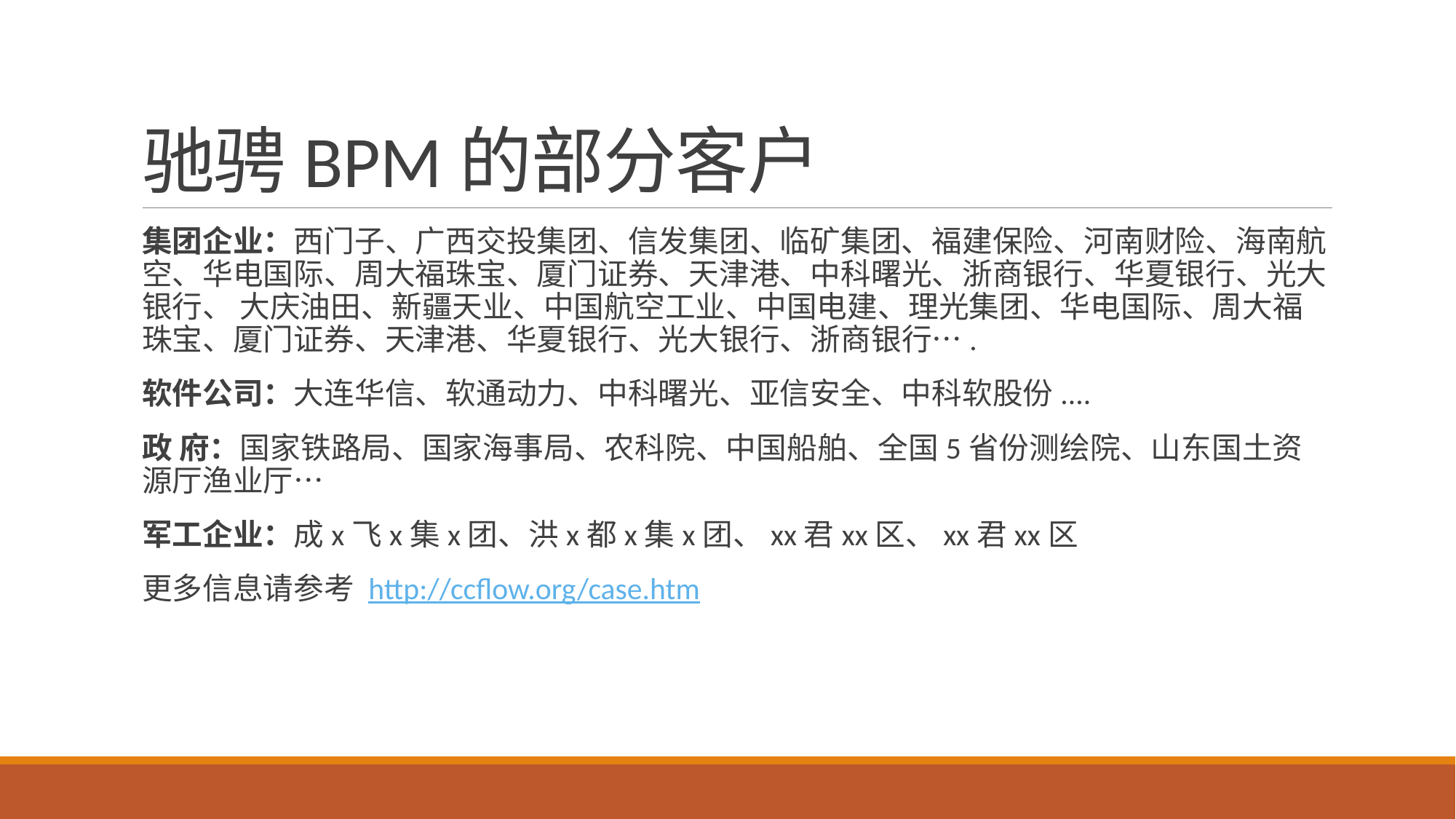

# 驰骋BPM的部分客户
集团企业：西门子、广西交投集团、信发集团、临矿集团、福建保险、河南财险、海南航空、华电国际、周大福珠宝、厦门证券、天津港、中科曙光、浙商银行、华夏银行、光大银行、 大庆油田、新疆天业、中国航空工业、中国电建、理光集团、华电国际、周大福珠宝、厦门证券、天津港、华夏银行、光大银行、浙商银行….
软件公司：大连华信、软通动力、中科曙光、亚信安全、中科软股份....
政 府：国家铁路局、国家海事局、农科院、中国船舶、全国5省份测绘院、山东国土资源厅渔业厅…
军工企业：成x飞x集x团、洪x都x集x团、xx君xx区、xx君xx区
更多信息请参考 http://ccflow.org/case.htm